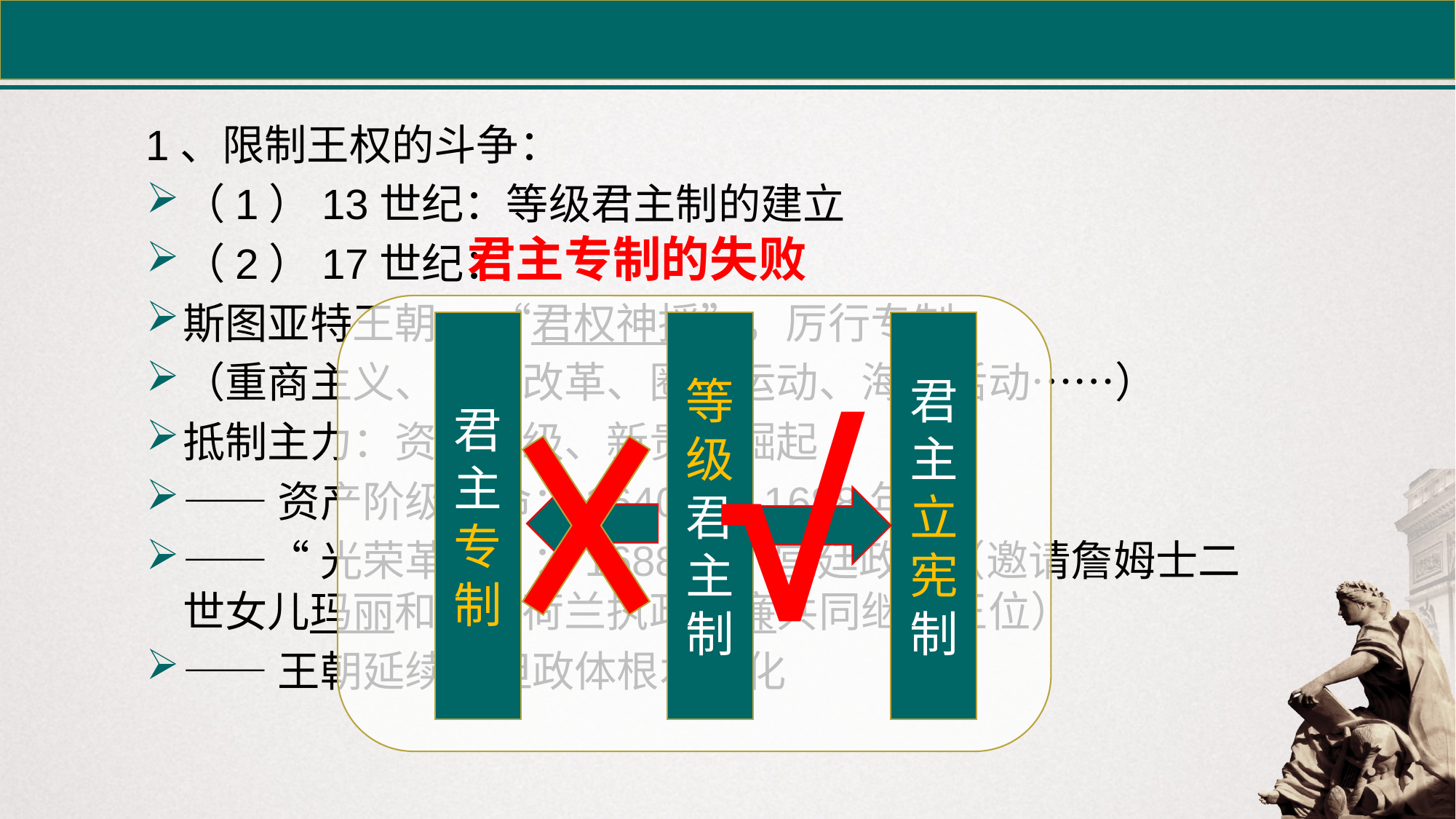

1、限制王权的斗争：
（1）13世纪：等级君主制的建立
（2）17世纪：
斯图亚特王朝： “君权神授”，厉行专制
（重商主义、宗教改革、圈地运动、海外活动……）
抵制主力：资产阶级、新贵族崛起
——资产阶级革命：1640——1688年
——“光荣革命”：1688年，宫廷政变（邀请詹姆士二世女儿玛丽和丈夫荷兰执政威廉共同继承王位）
——王朝延续，但政体根本变化
君主专制的失败

君主专制
等级君主制
君主立宪制
√